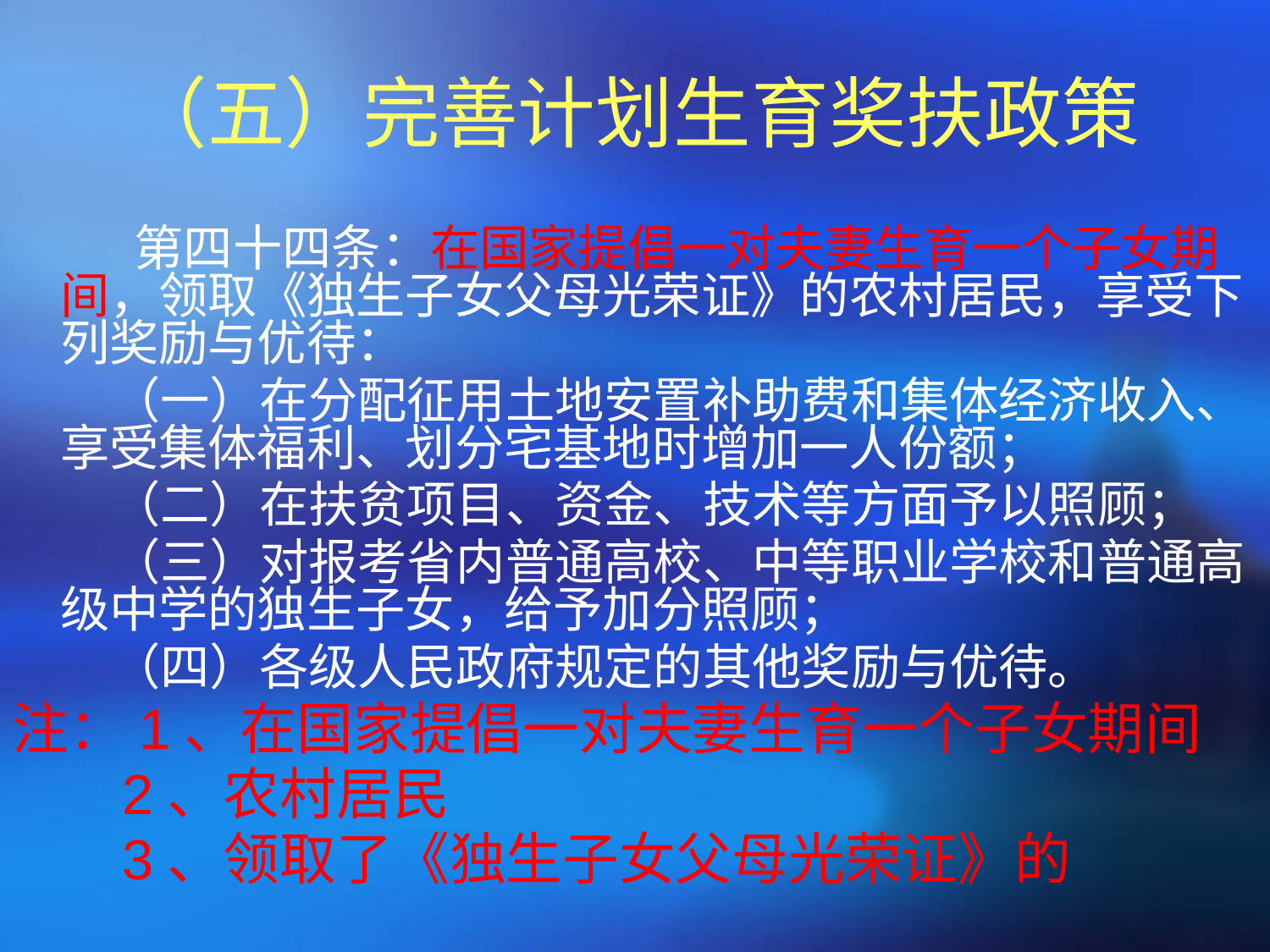

# （五）完善计划生育奖扶政策
          第四十四条：在国家提倡一对夫妻生育一个子女期间，领取《独生子女父母光荣证》的农村居民，享受下列奖励与优待：
　　（一）在分配征用土地安置补助费和集体经济收入、享受集体福利、划分宅基地时增加一人份额；
　　（二）在扶贫项目、资金、技术等方面予以照顾；
　　（三）对报考省内普通高校、中等职业学校和普通高级中学的独生子女，给予加分照顾；
　　（四）各级人民政府规定的其他奖励与优待。
注：1、在国家提倡一对夫妻生育一个子女期间
       2、农村居民
       3、领取了《独生子女父母光荣证》的